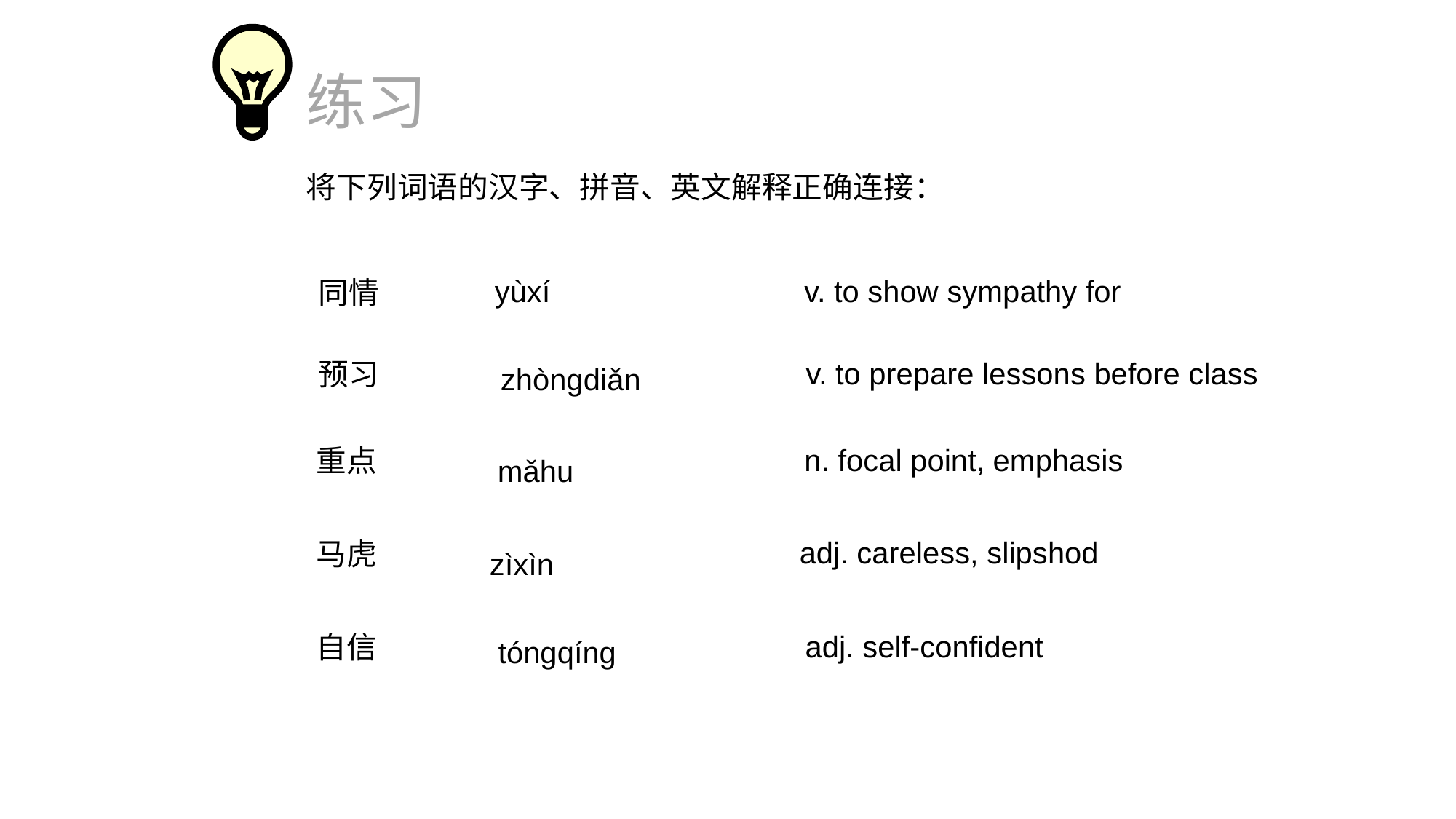

练习
将下列词语的汉字、拼音、英文解释正确连接：
yùxí
v. to show sympathy for
同情
v. to prepare lessons before class
预习
zhòngdiǎn
n. focal point, emphasis
重点
mǎhu
adj. careless, slipshod
马虎
zìxìn
adj. self-confident
自信
tóngqíng